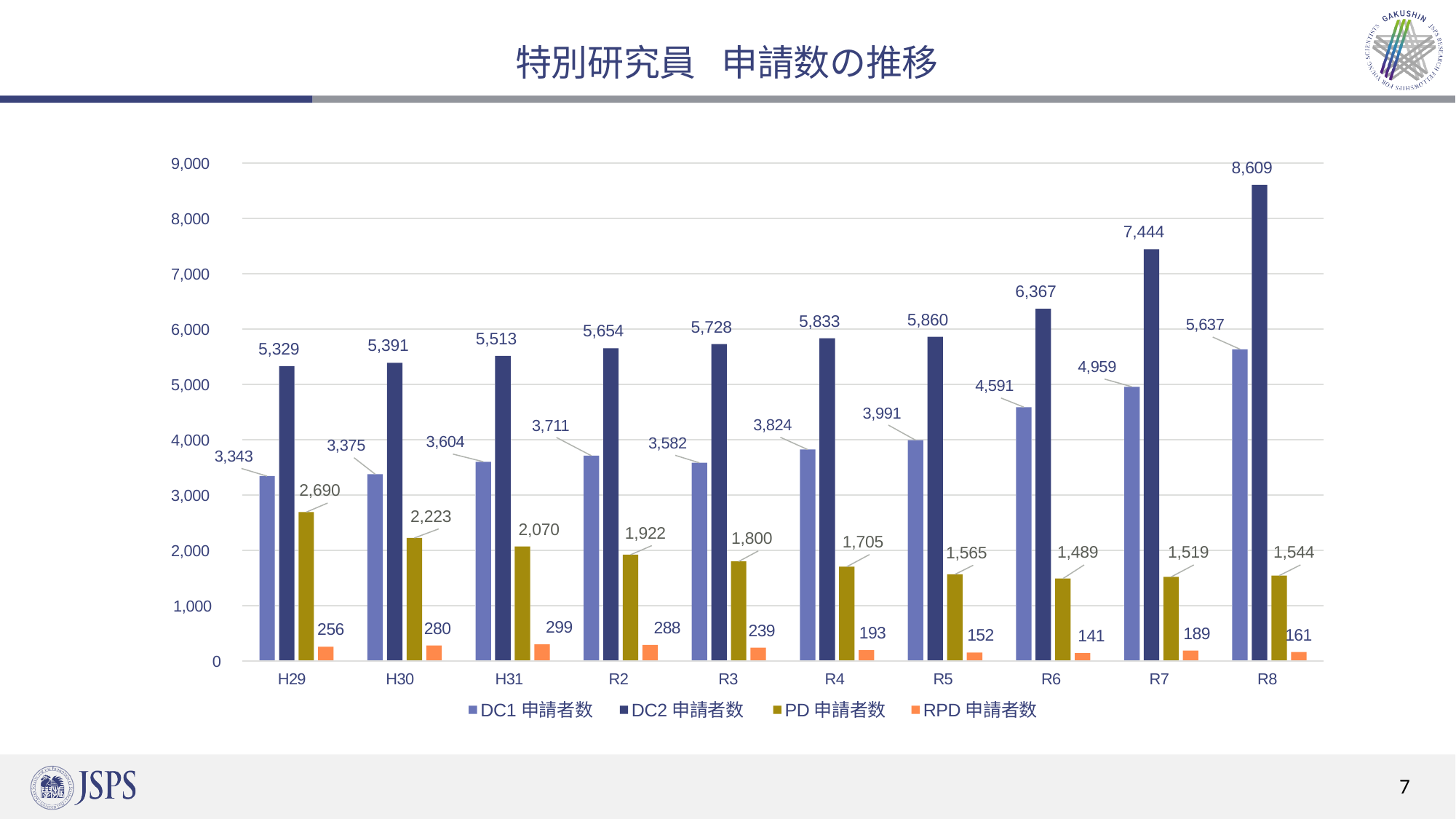

# 特別研究員
申請数の推移
9,000
8,609

8,000
7,444
7,000
6,367
5,860
5,833
5,637
5,728
6,000
5,654
5,513
5,391
5,329
4,959
5,000
4,591
3,991
3,824
3,711
4,000
3,604
3,582
3,375
3,343
2,690
3,000

2,223
2,070
1,922
1,800
1,705
2,000
1,519
1,489
1,544
1,565
1,000
299
288
280
256
239
193
189
161
152
141
0
R2	R3
DC2申請者数
H29
H30
H31
R4
R5
R6
R7
R8
DC1申請者数
PD申請者数
RPD申請者数

7